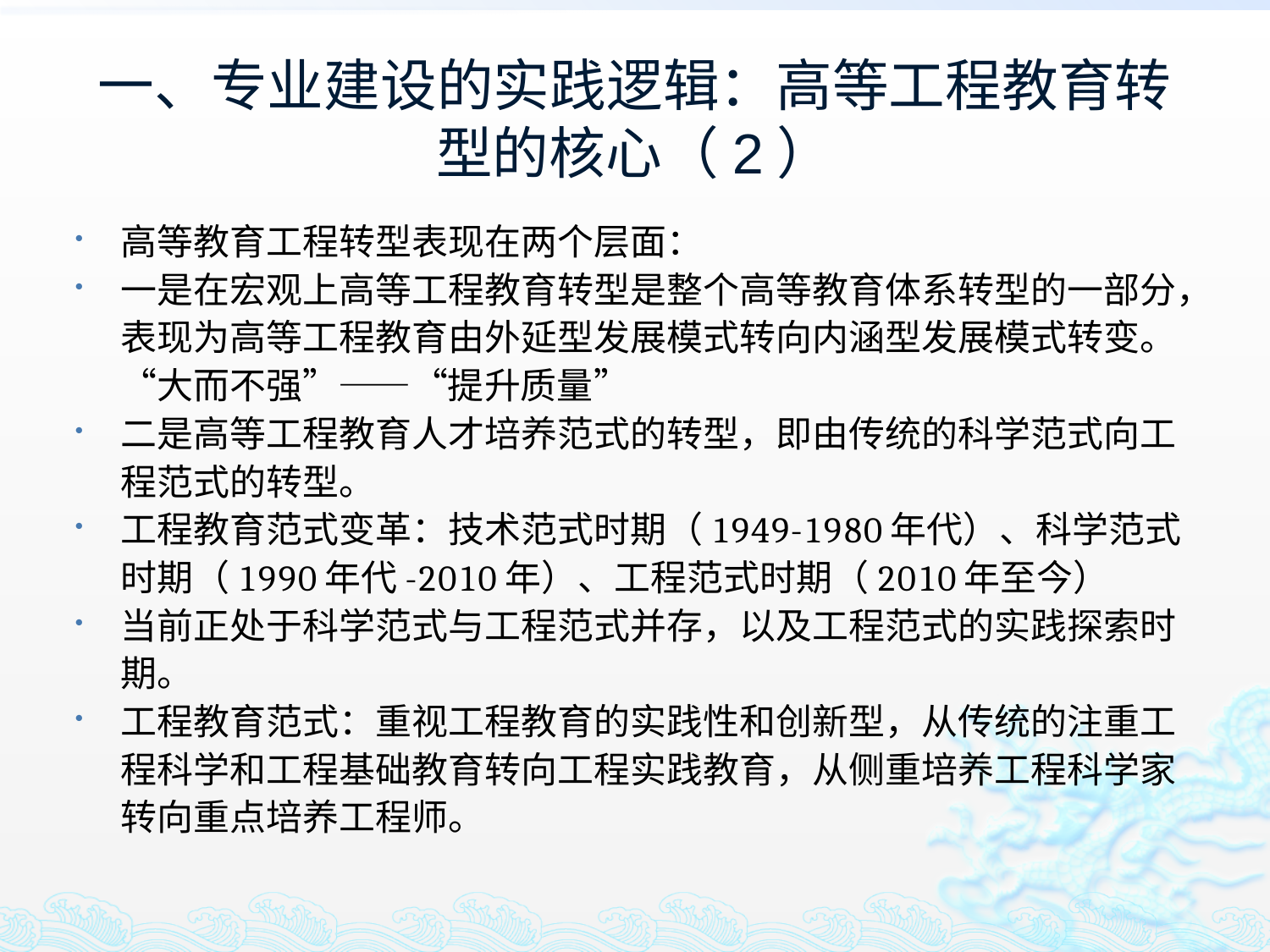

# 一、专业建设的实践逻辑：高等工程教育转型的核心（2）
高等教育工程转型表现在两个层面：
一是在宏观上高等工程教育转型是整个高等教育体系转型的一部分，表现为高等工程教育由外延型发展模式转向内涵型发展模式转变。“大而不强”——“提升质量”
二是高等工程教育人才培养范式的转型，即由传统的科学范式向工程范式的转型。
工程教育范式变革：技术范式时期（1949-1980年代）、科学范式时期（1990年代-2010年）、工程范式时期（2010年至今）
当前正处于科学范式与工程范式并存，以及工程范式的实践探索时期。
工程教育范式：重视工程教育的实践性和创新型，从传统的注重工程科学和工程基础教育转向工程实践教育，从侧重培养工程科学家转向重点培养工程师。